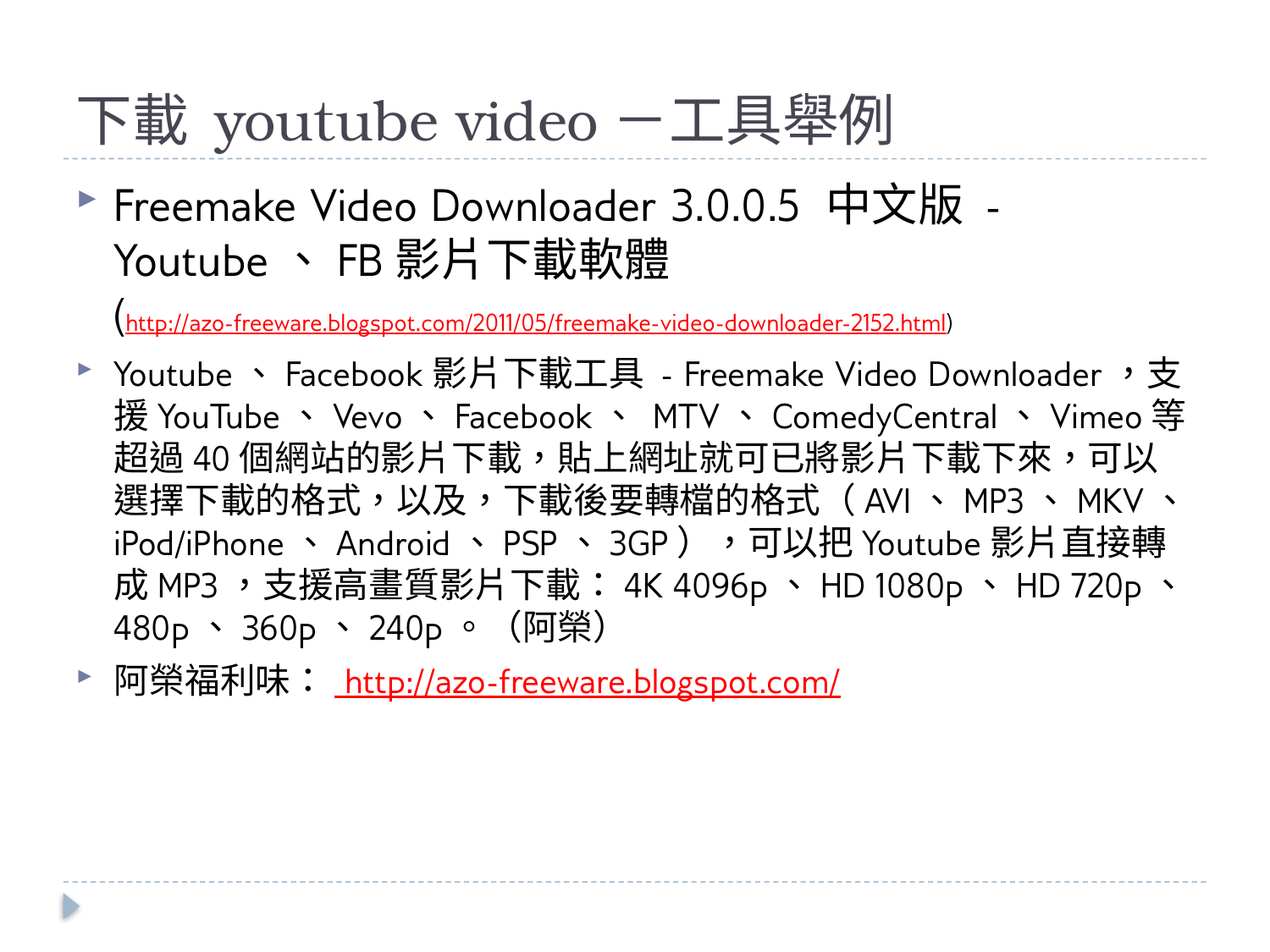

# 下載 youtube video－工具舉例
Freemake Video Downloader 3.0.0.5 中文版 - Youtube、FB影片下載軟體
(http://azo-freeware.blogspot.com/2011/05/freemake-video-downloader-2152.html)
Youtube、Facebook影片下載工具 - Freemake Video Downloader，支援YouTube、Vevo、Facebook、 MTV、ComedyCentral、Vimeo等超過40個網站的影片下載，貼上網址就可已將影片下載下來，可以選擇下載的格式，以及，下載後要轉檔的格式（AVI、MP3、MKV、iPod/iPhone、Android、PSP、3GP），可以把Youtube影片直接轉成MP3，支援高畫質影片下載：4K 4096p、HD 1080p、HD 720p、480p、360p、240p。（阿榮）
阿榮福利味： http://azo-freeware.blogspot.com/